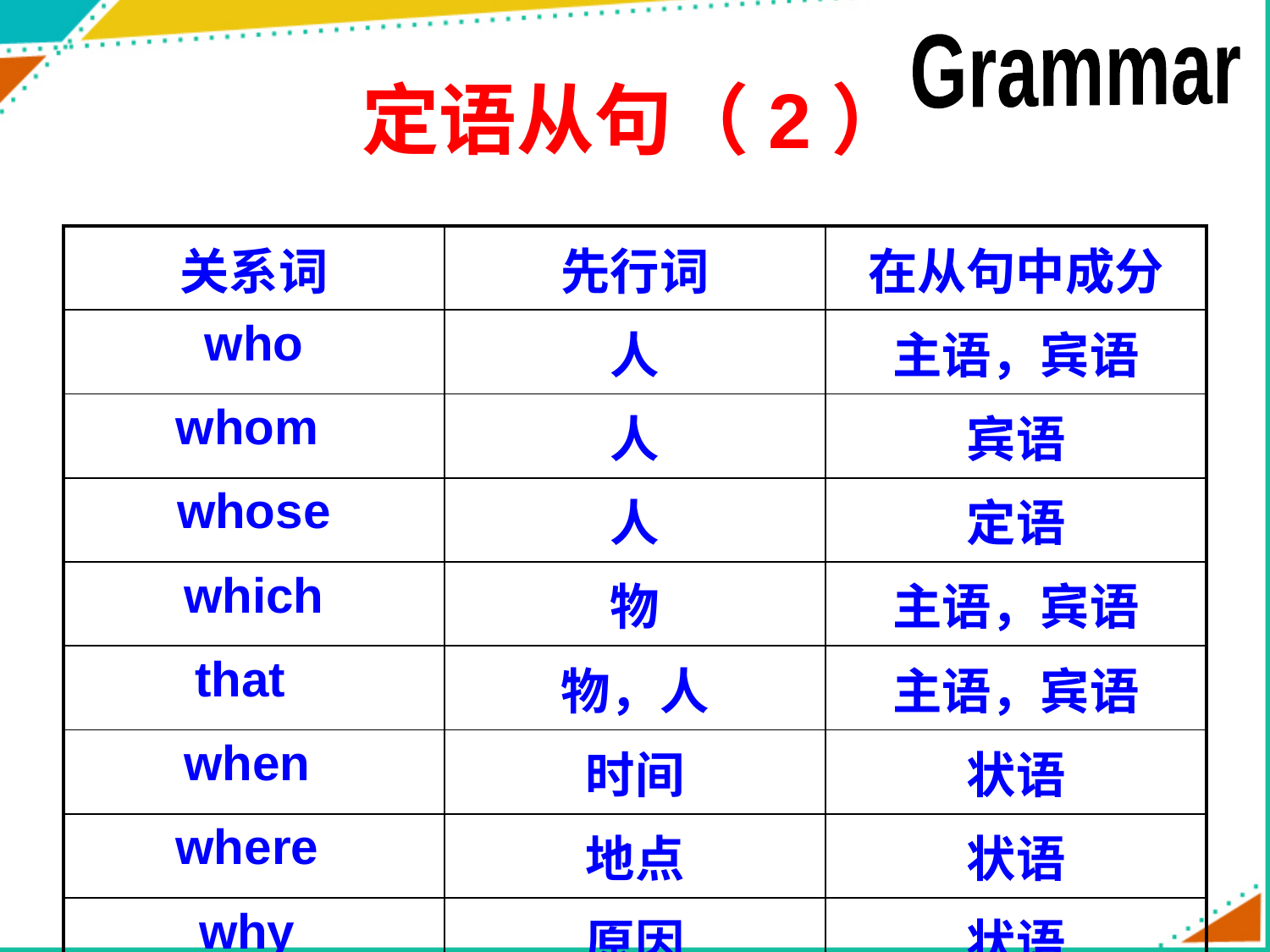

Grammar
# 定语从句（2）
| 关系词 | 先行词 | 在从句中成分 |
| --- | --- | --- |
| who | 人 | 主语，宾语 |
| whom | 人 | 宾语 |
| whose | 人 | 定语 |
| which | 物 | 主语，宾语 |
| that | 物，人 | 主语，宾语 |
| when | 时间 | 状语 |
| where | 地点 | 状语 |
| why | 原因 | 状语 |